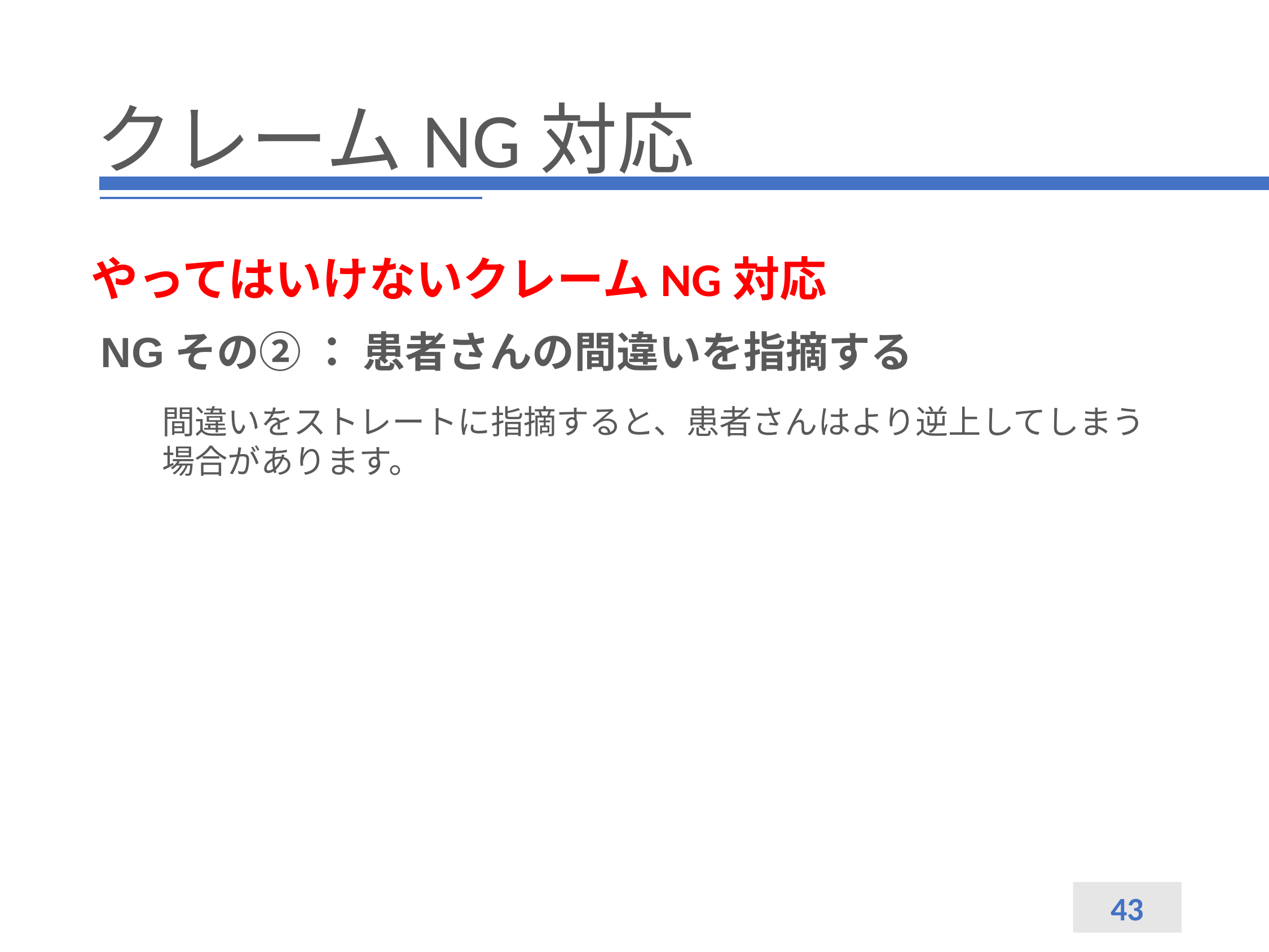

# クレームNG対応
やってはいけないクレームNG対応
NGその② ： 患者さんの間違いを指摘する
間違いをストレートに指摘すると、患者さんはより逆上してしまう場合があります。
43